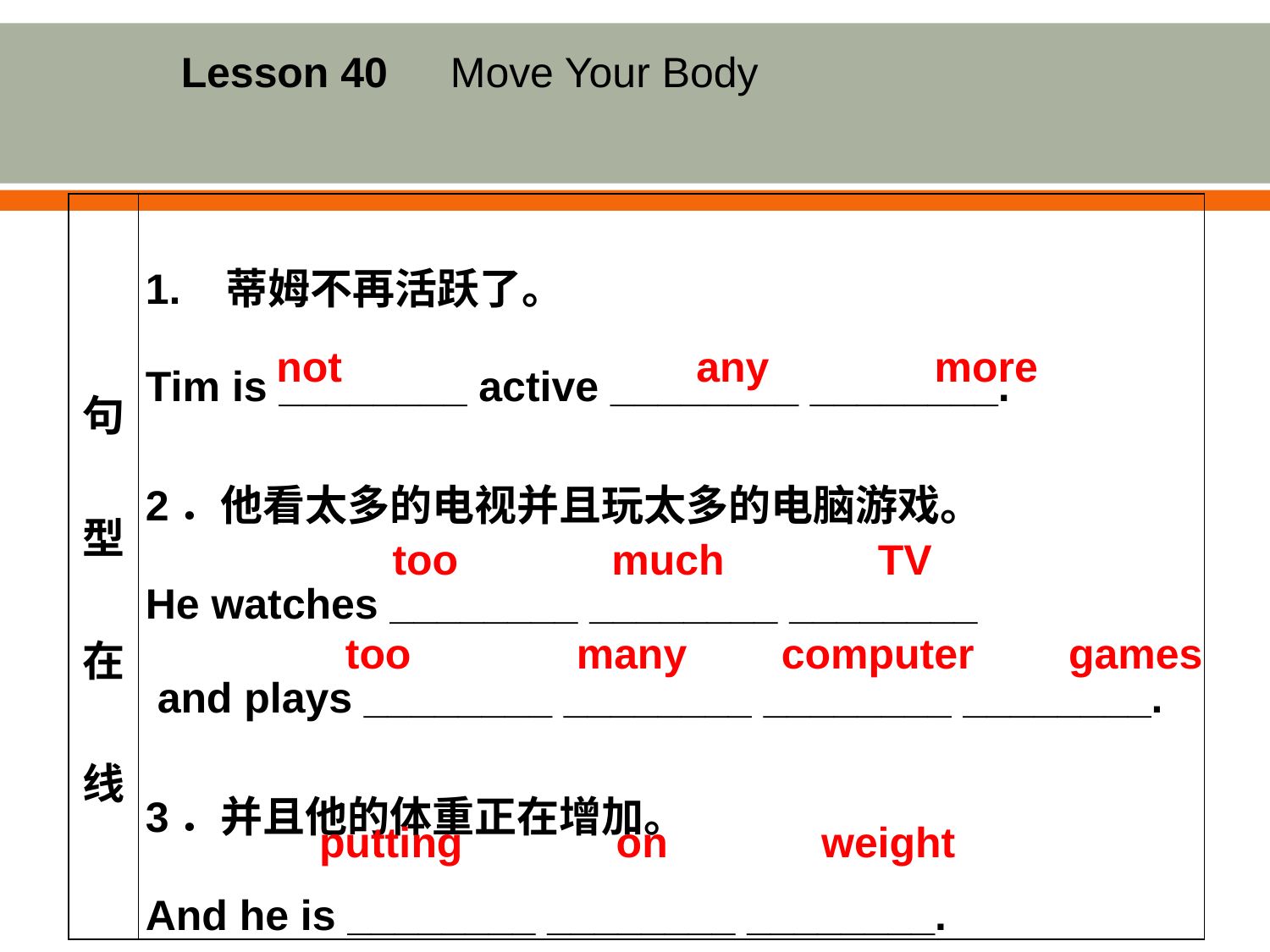

Lesson 40　Move Your Body
| 句型在线 | 1. 蒂姆不再活跃了。 Tim is \_\_\_\_\_\_\_\_ active \_\_\_\_\_\_\_\_ \_\_\_\_\_\_\_\_. 2．他看太多的电视并且玩太多的电脑游戏。 He watches \_\_\_\_\_\_\_\_ \_\_\_\_\_\_\_\_ \_\_\_\_\_\_\_\_ and plays \_\_\_\_\_\_\_\_ \_\_\_\_\_\_\_\_ \_\_\_\_\_\_\_\_ \_\_\_\_\_\_\_\_. 3．并且他的体重正在增加。 And he is \_\_\_\_\_\_\_\_ \_\_\_\_\_\_\_\_ \_\_\_\_\_\_\_\_. |
| --- | --- |
not                              any              more
too             much             TV
too              many        computer        games
putting             on             weight